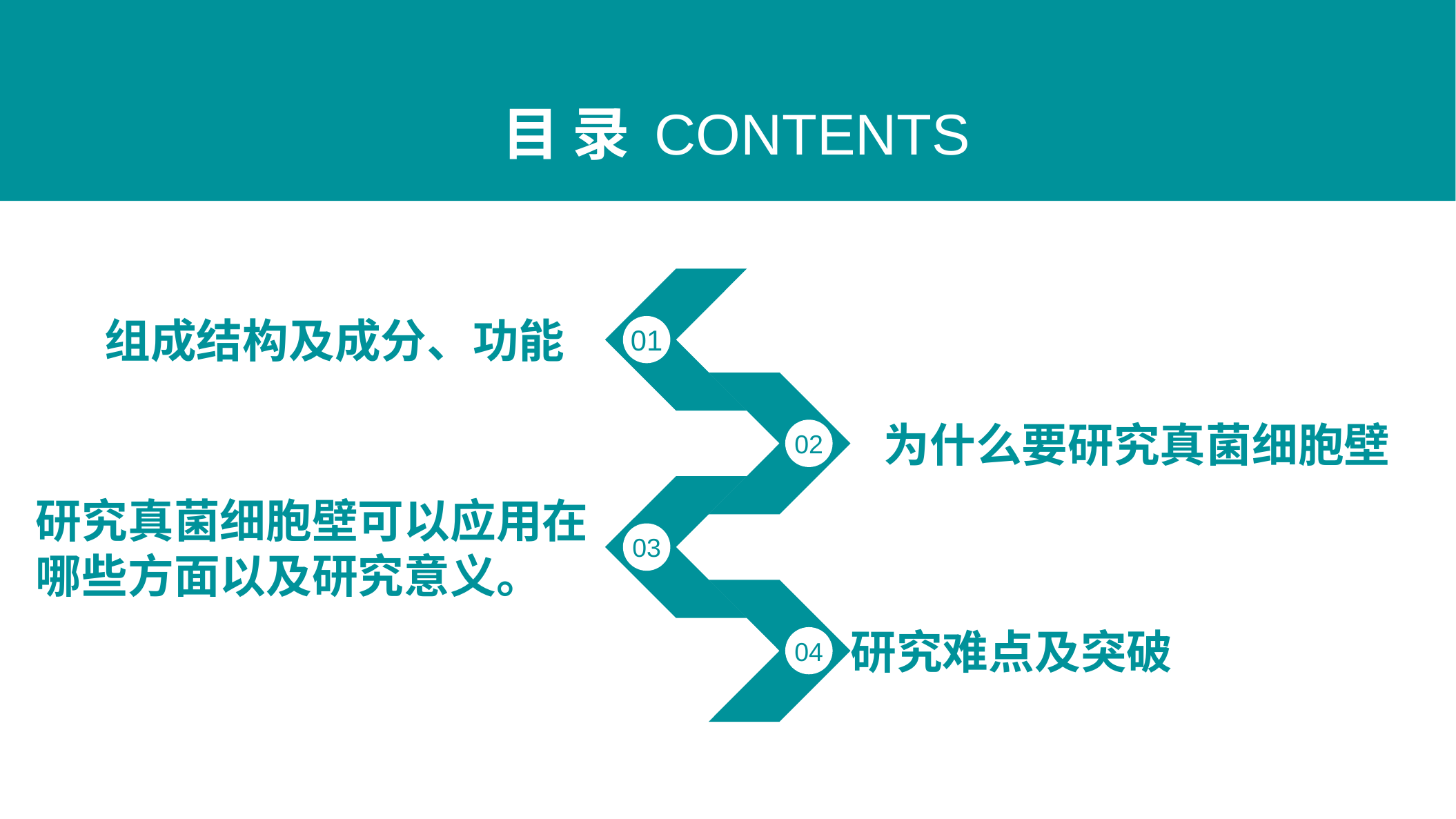

目 录
CONTENTS

组成结构及成分、功能
01

为什么要研究真菌细胞壁
02

研究真菌细胞壁可以应用在哪些方面以及研究意义。
03

研究难点及突破
04